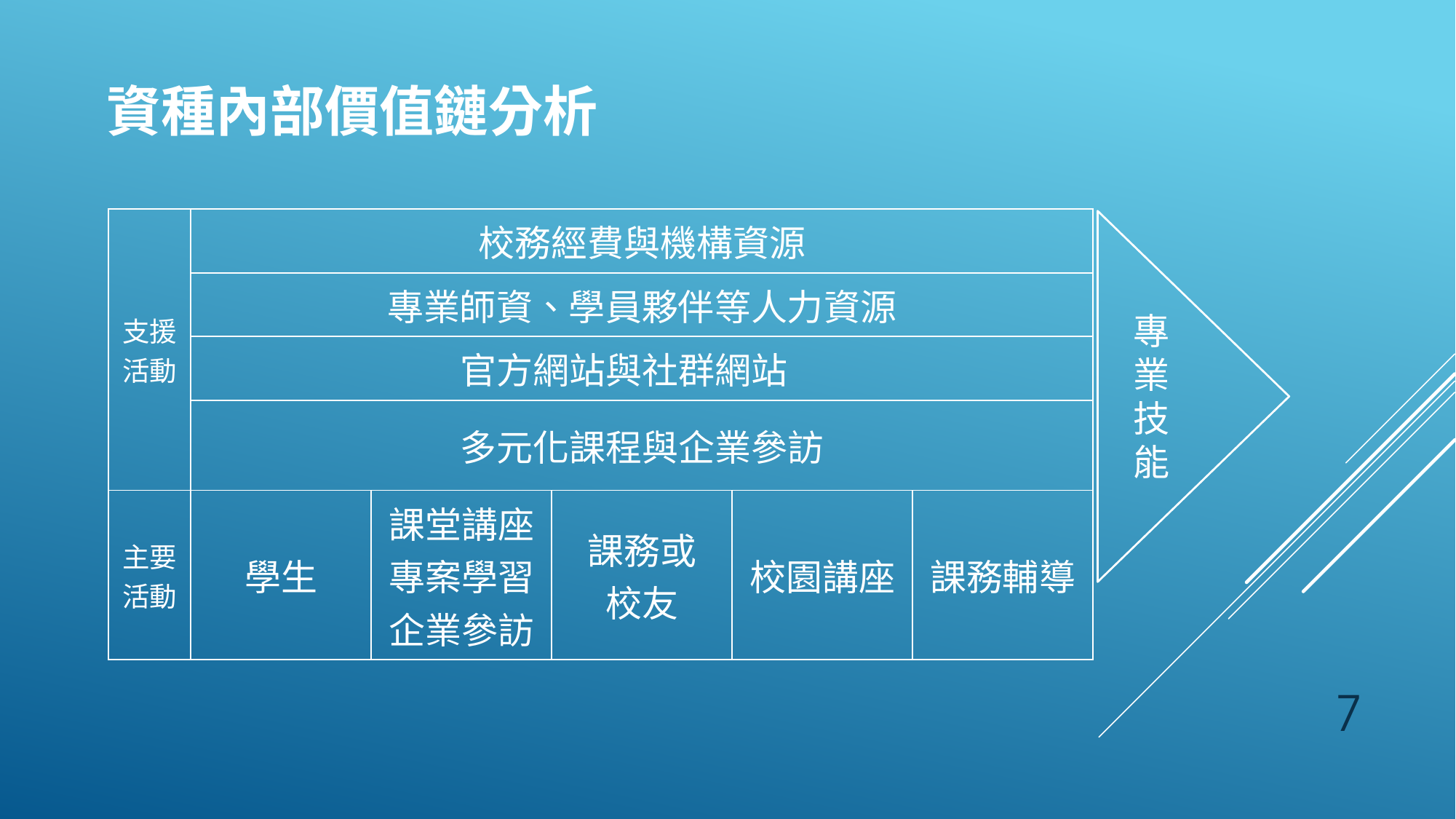

# 資種內部價值鏈分析
| 支援活動 | 校務經費與機構資源 |  |  |  |  |
| --- | --- | --- | --- | --- | --- |
|  | 專業師資、學員夥伴等人力資源 |  |  |  |  |
|  | 官方網站與社群網站 |  |  |  |  |
|  | 多元化課程與企業參訪 |  |  |  |  |
| 主要活動 | 學生 | 課堂講座專案學習 企業參訪 | 課務或 校友 | 校園講座 | 課務輔導 |
專業技能

7